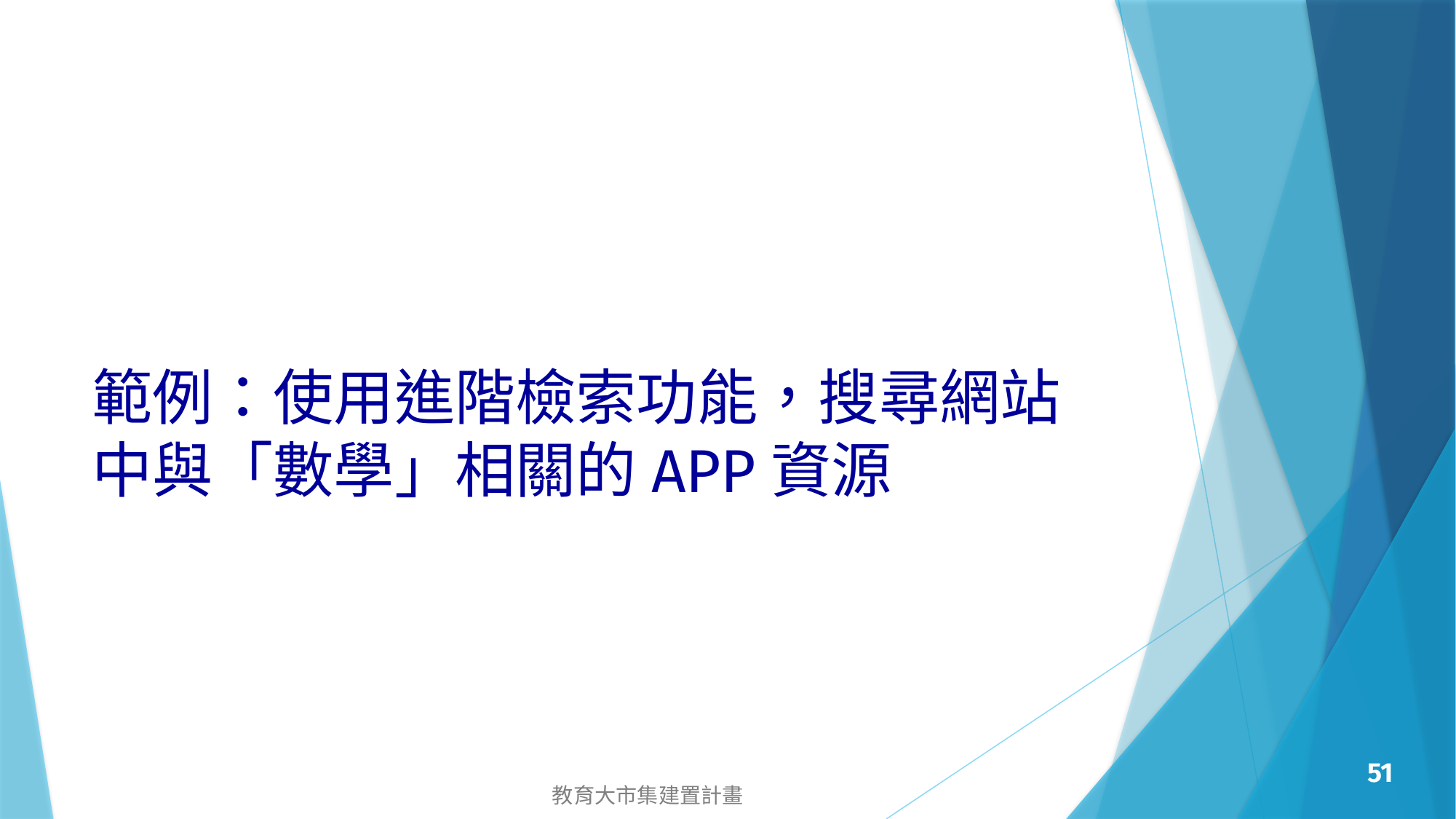

# 範例：使用進階檢索功能，搜尋網站中與「數學」相關的APP資源

51
教育大市集建置計畫